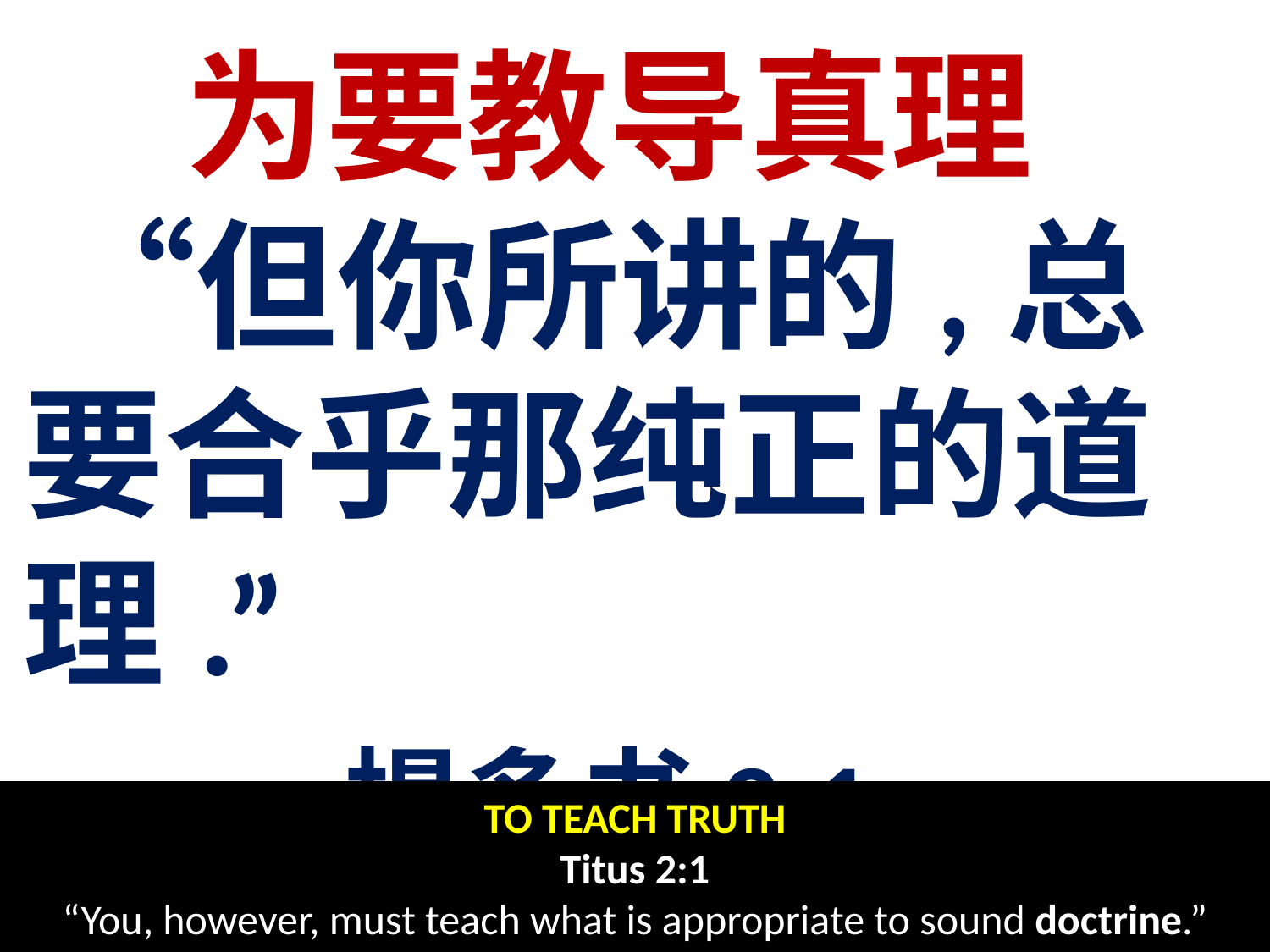

# 为要教导真理 “但你所讲的,总要合乎那纯正的道理.” 提多书2:1
TO TEACH TRUTH
Titus 2:1
“You, however, must teach what is appropriate to sound doctrine.”